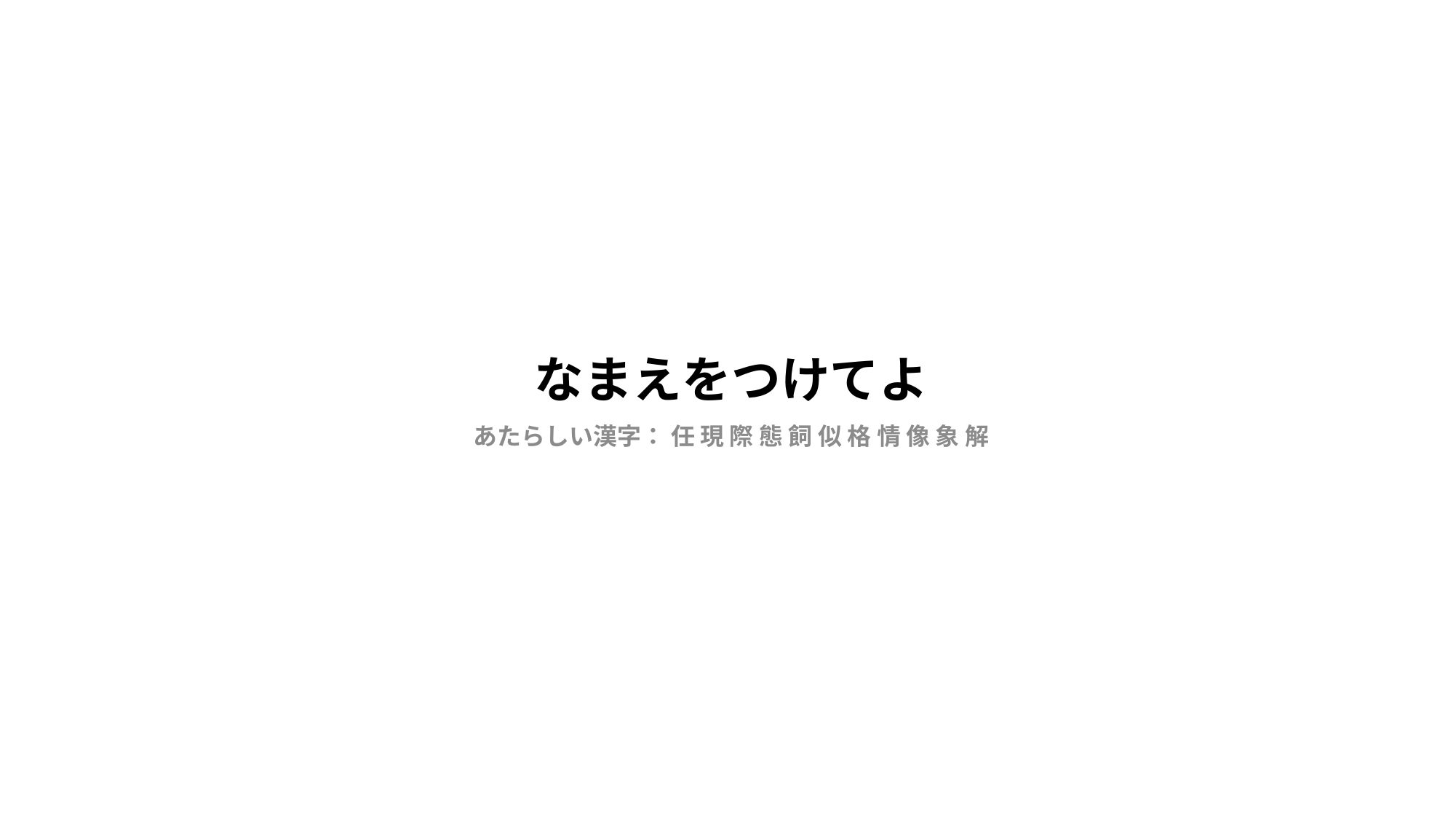

# なまえをつけてよ
あたらしい漢字： 任 現 際 態 飼 似 格 情 像 象 解